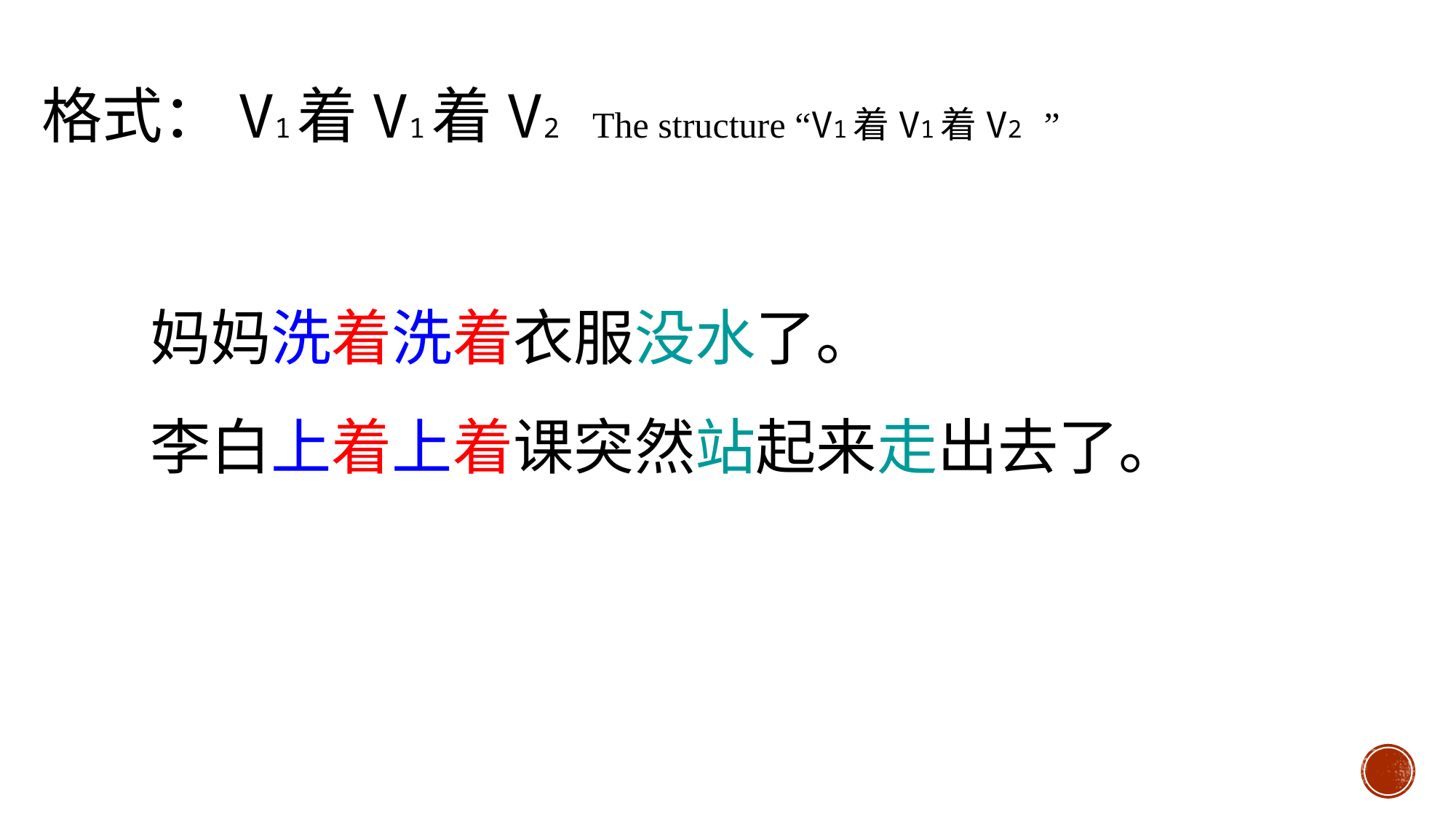

格式：V1着V1着V2  The structure “V1着V1着V2 ”
妈妈洗着洗着衣服没水了。
李白上着上着课突然站起来走出去了。